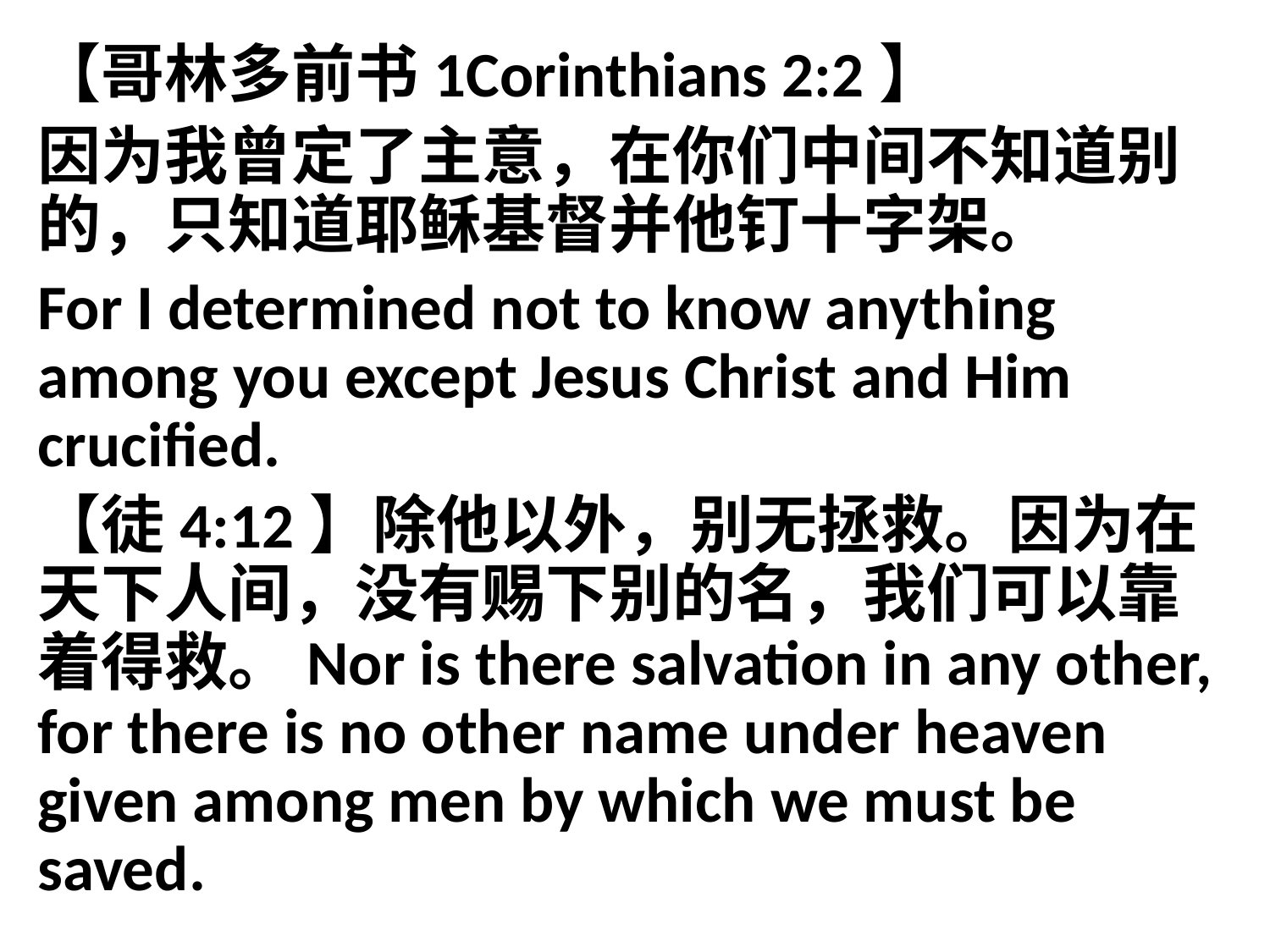

【哥林多前书1Corinthians 2:2】
因为我曾定了主意，在你们中间不知道别的，只知道耶稣基督并他钉十字架。
For I determined not to know anything among you except Jesus Christ and Him crucified.
【徒4:12】除他以外，别无拯救。因为在天下人间，没有赐下别的名，我们可以靠着得救。Nor is there salvation in any other, for there is no other name under heaven given among men by which we must be saved.